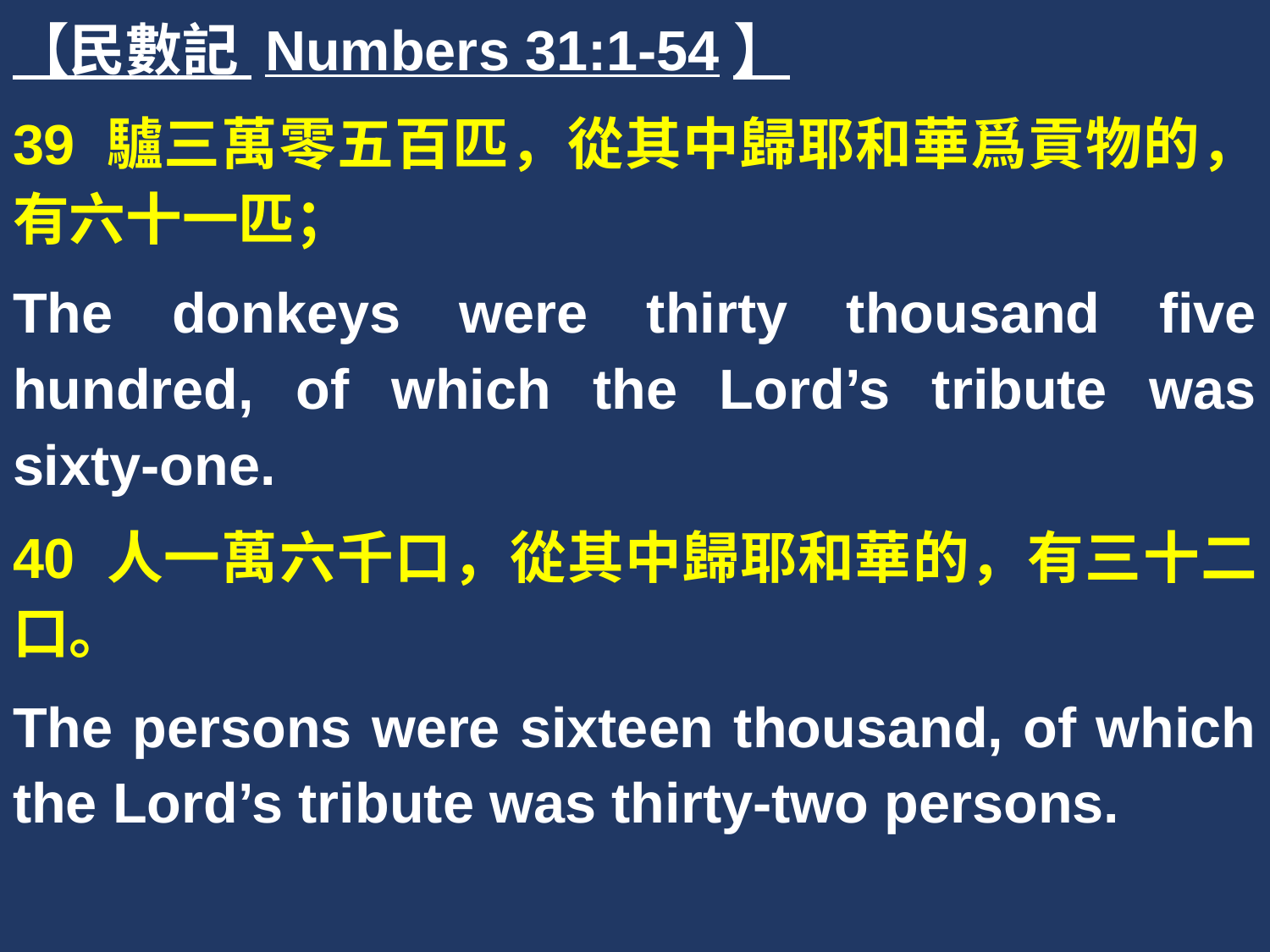

【民數記 Numbers 31:1-54】
39 驢三萬零五百匹，從其中歸耶和華爲貢物的，有六十一匹；
The donkeys were thirty thousand five hundred, of which the Lord’s tribute was sixty-one.
40 人一萬六千口，從其中歸耶和華的，有三十二口。
The persons were sixteen thousand, of which the Lord’s tribute was thirty-two persons.